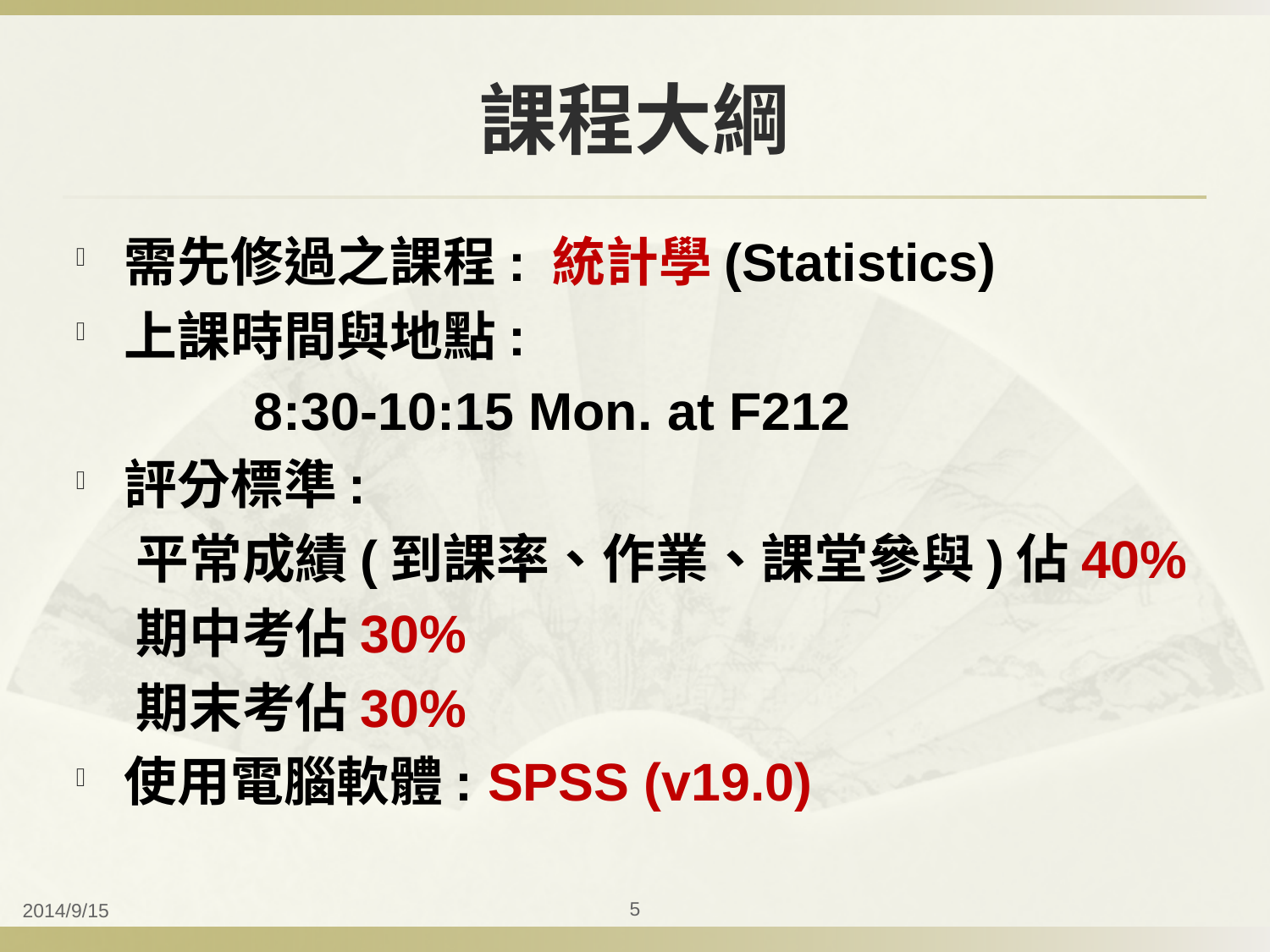

# 課程大綱
需先修過之課程: 統計學(Statistics)
上課時間與地點:
            8:30-10:15 Mon. at F212
評分標準:
    平常成績(到課率、作業、課堂參與)佔40%
    期中考佔30%
    期末考佔30%
使用電腦軟體: SPSS (v19.0)
2014/9/15
5